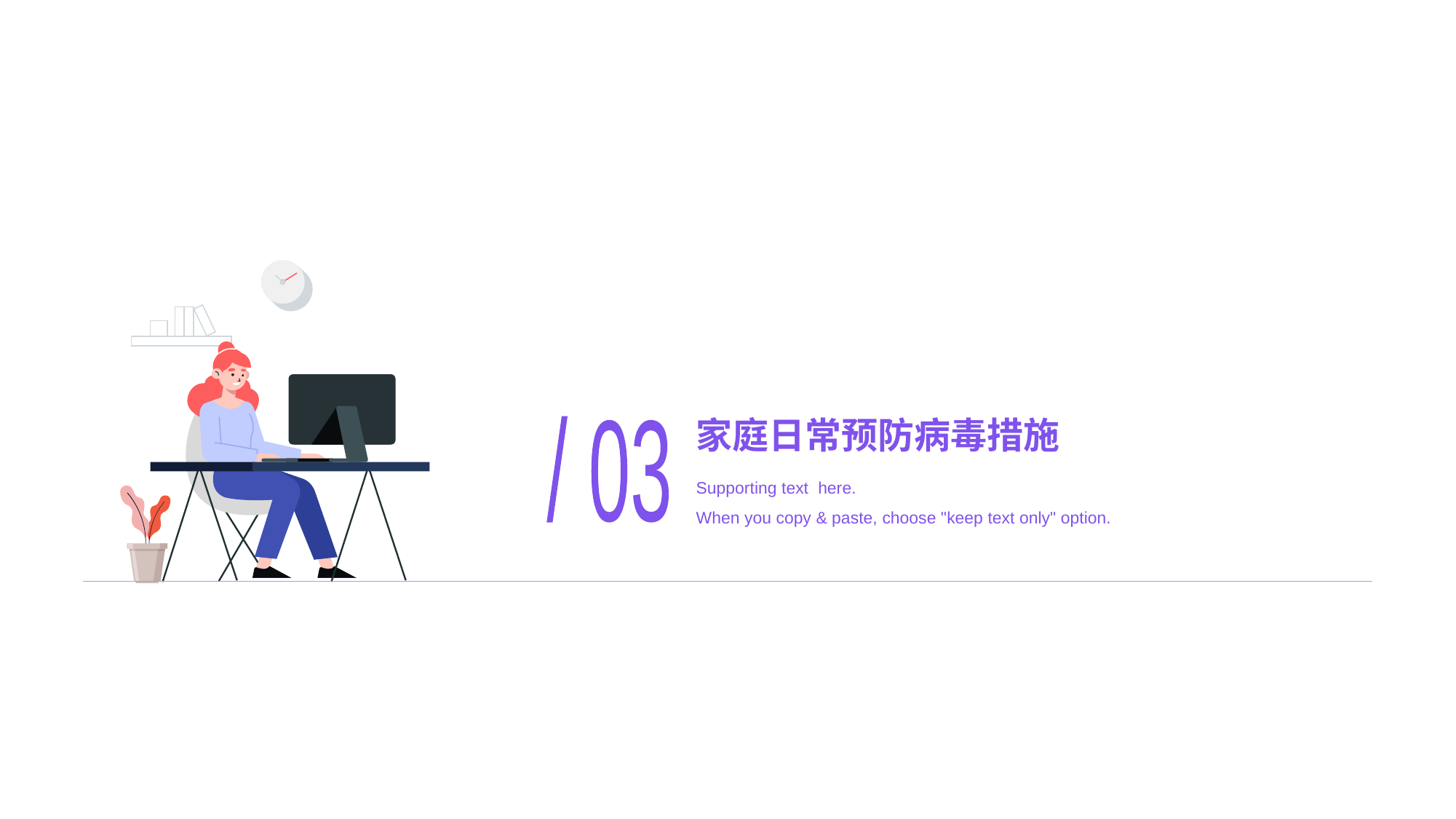

# 家庭日常预防病毒措施
/ 03
Supporting text  here.
When you copy & paste, choose "keep text only" option.